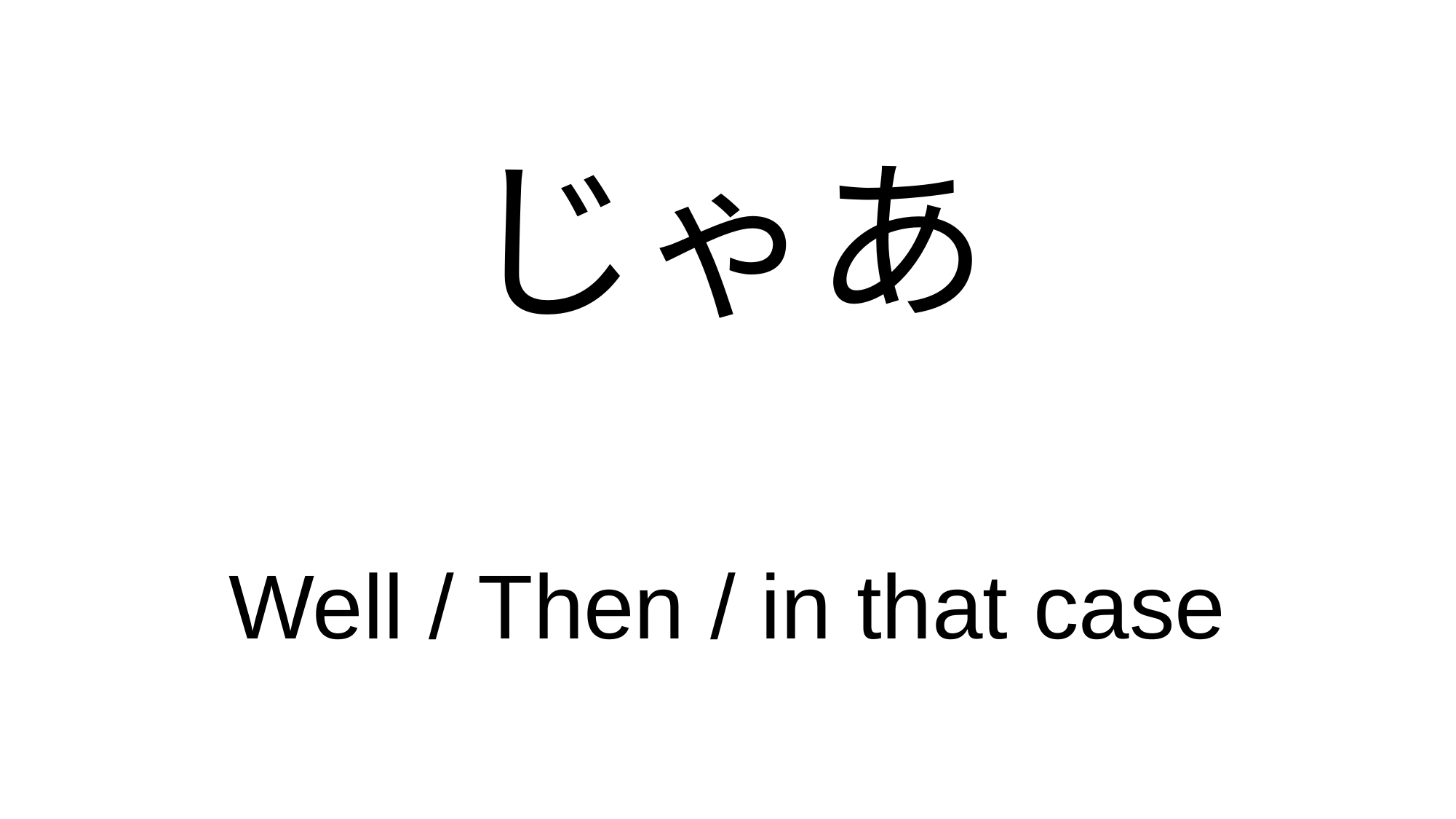

# じゃあ
Well / Then / in that case